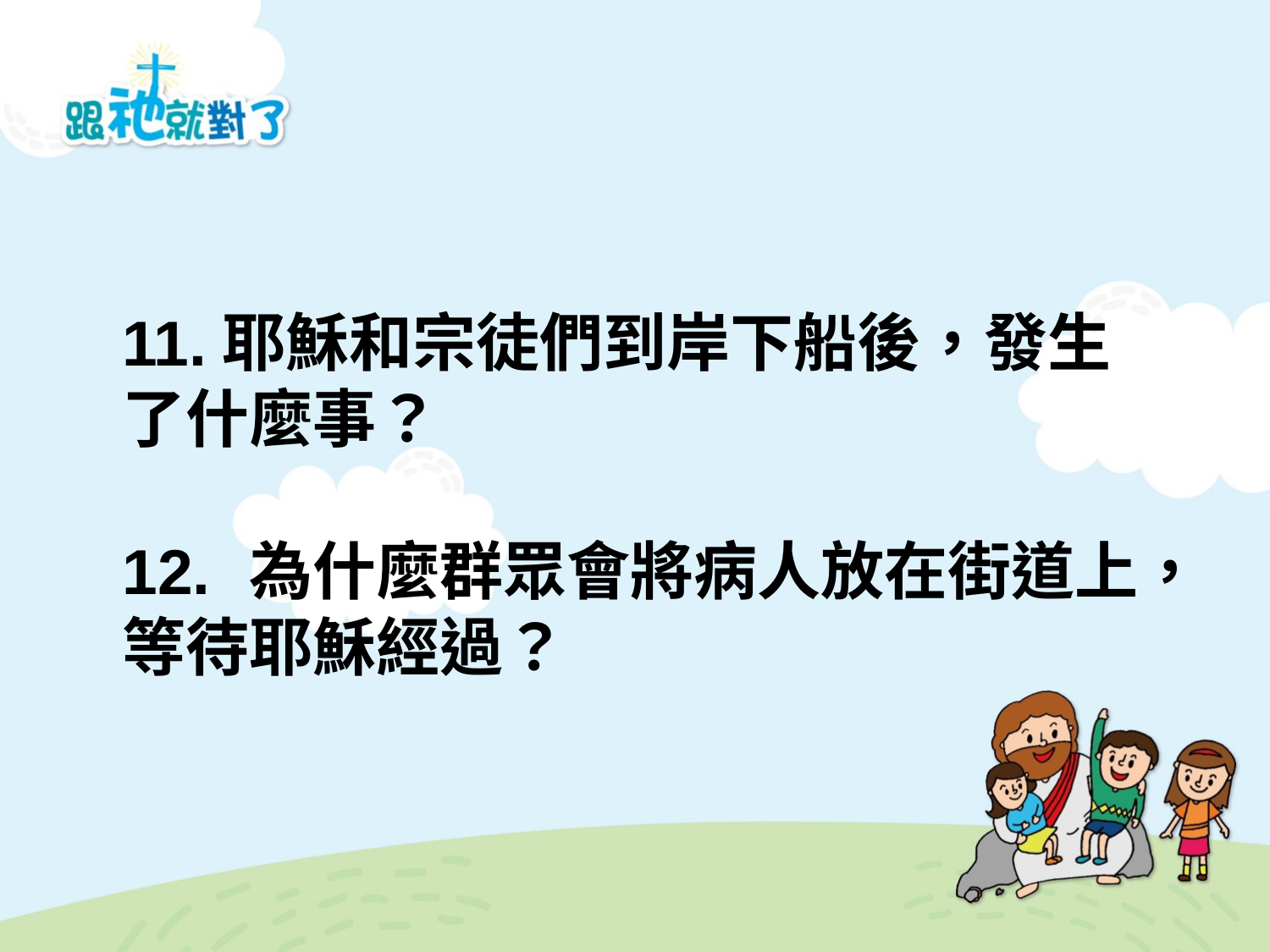

11.耶穌和宗徒們到岸下船後，發生了什麼事？

12.	為什麼群眾會將病人放在街道上，等待耶穌經過？